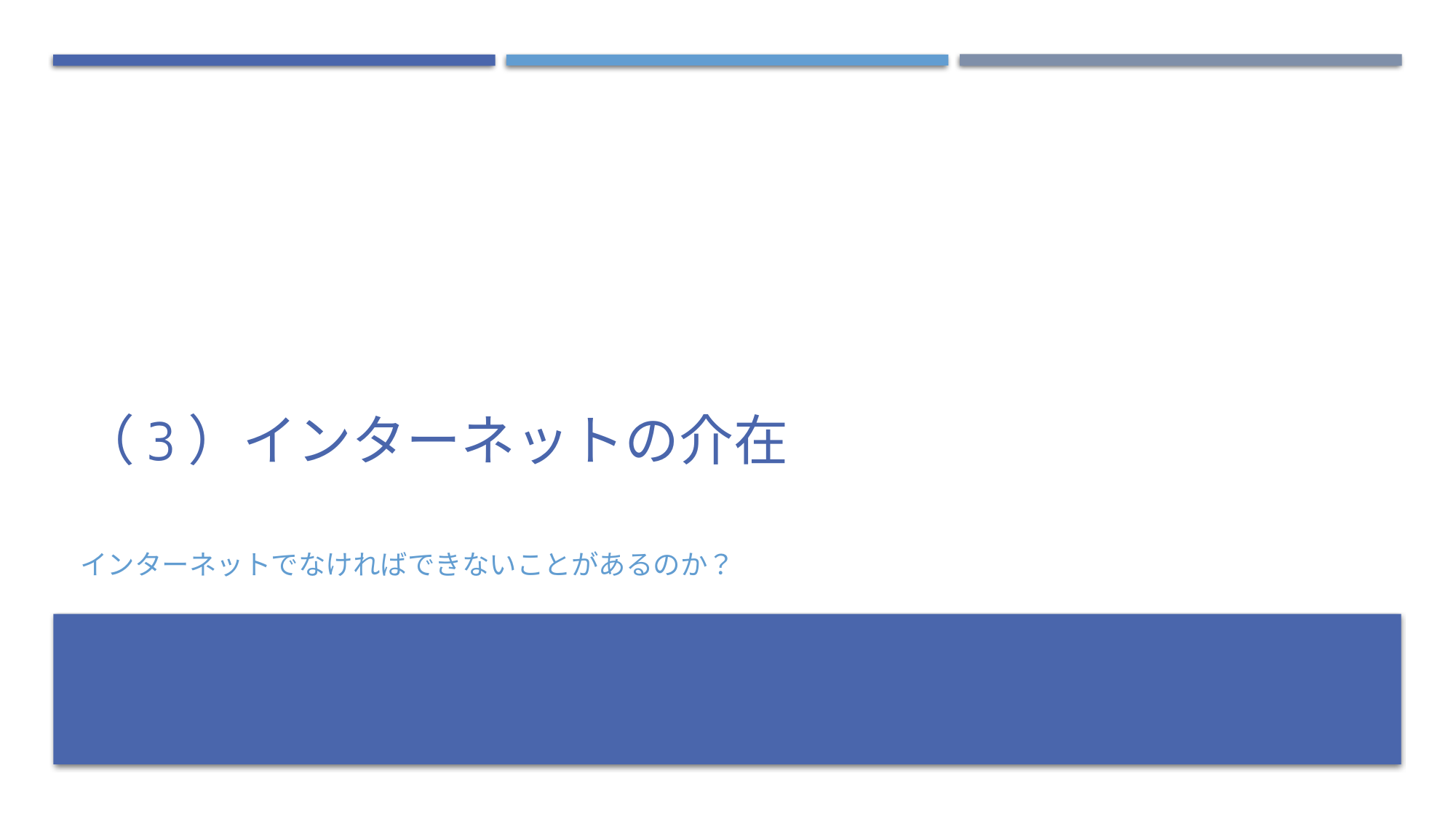

# （3）インターネットの介在
インターネットでなければできないことがあるのか？